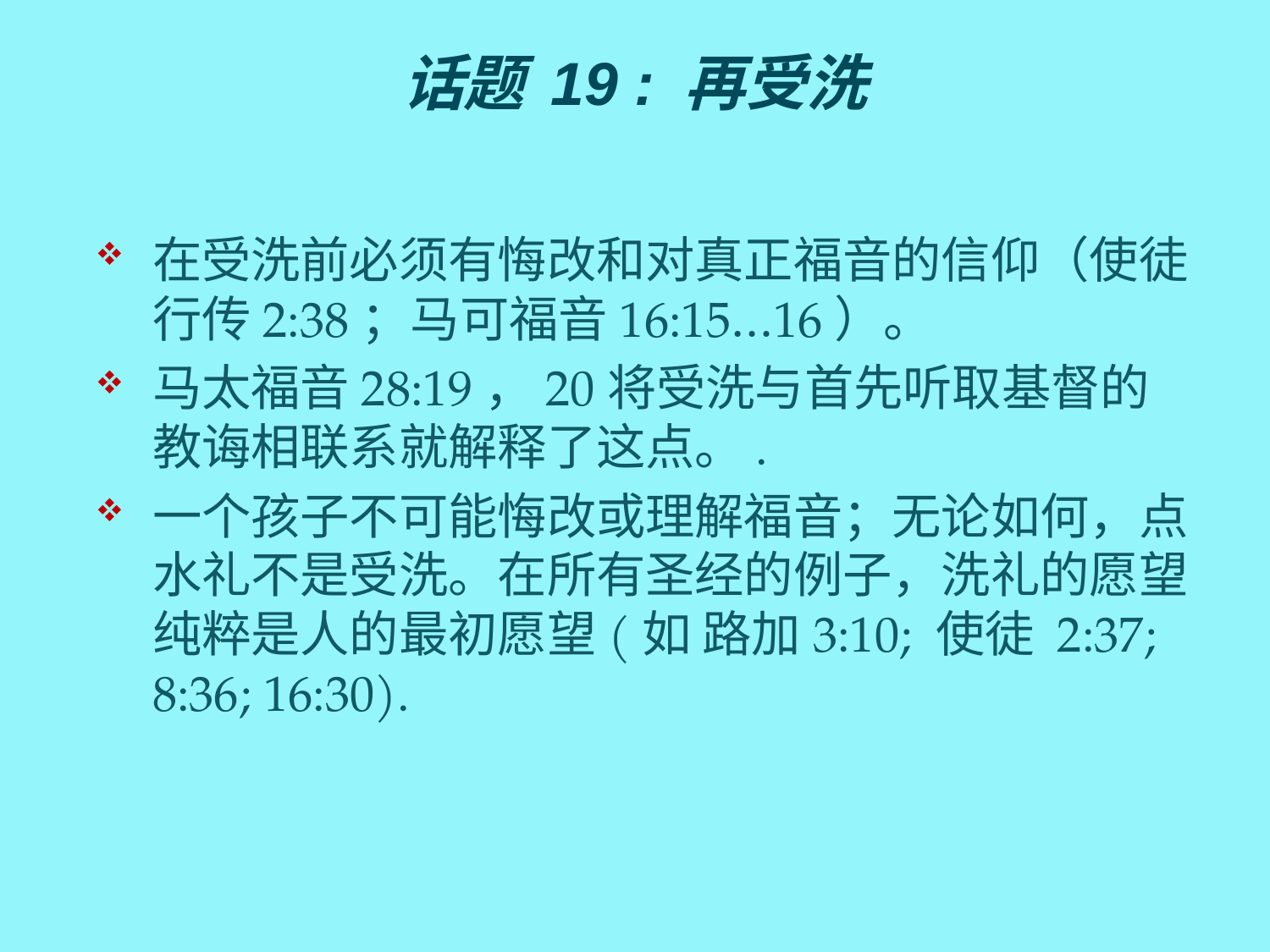

# 话题 19 : 再受洗
在受洗前必须有悔改和对真正福音的信仰（使徒行传2:38；马可福音16:15…16）。
马太福音28:19，20将受洗与首先听取基督的教诲相联系就解释了这点。.
一个孩子不可能悔改或理解福音；无论如何，点水礼不是受洗。在所有圣经的例子，洗礼的愿望纯粹是人的最初愿望(如 路加3:10; 使徒 2:37; 8:36; 16:30).